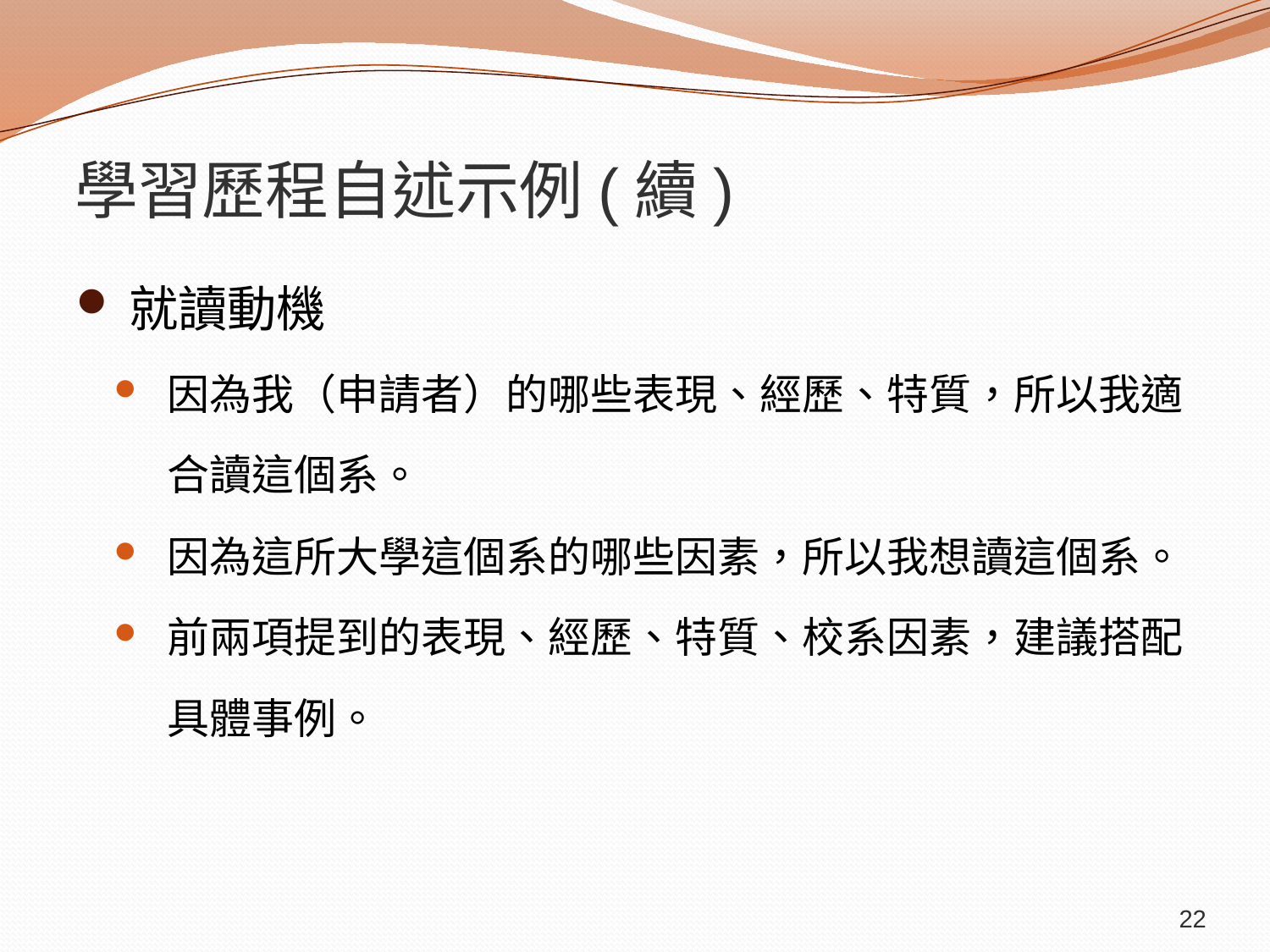

# 學習歷程自述示例(續)
就讀動機
因為我（申請者）的哪些表現、經歷、特質，所以我適合讀這個系。
因為這所大學這個系的哪些因素，所以我想讀這個系。
前兩項提到的表現、經歷、特質、校系因素，建議搭配具體事例。

22